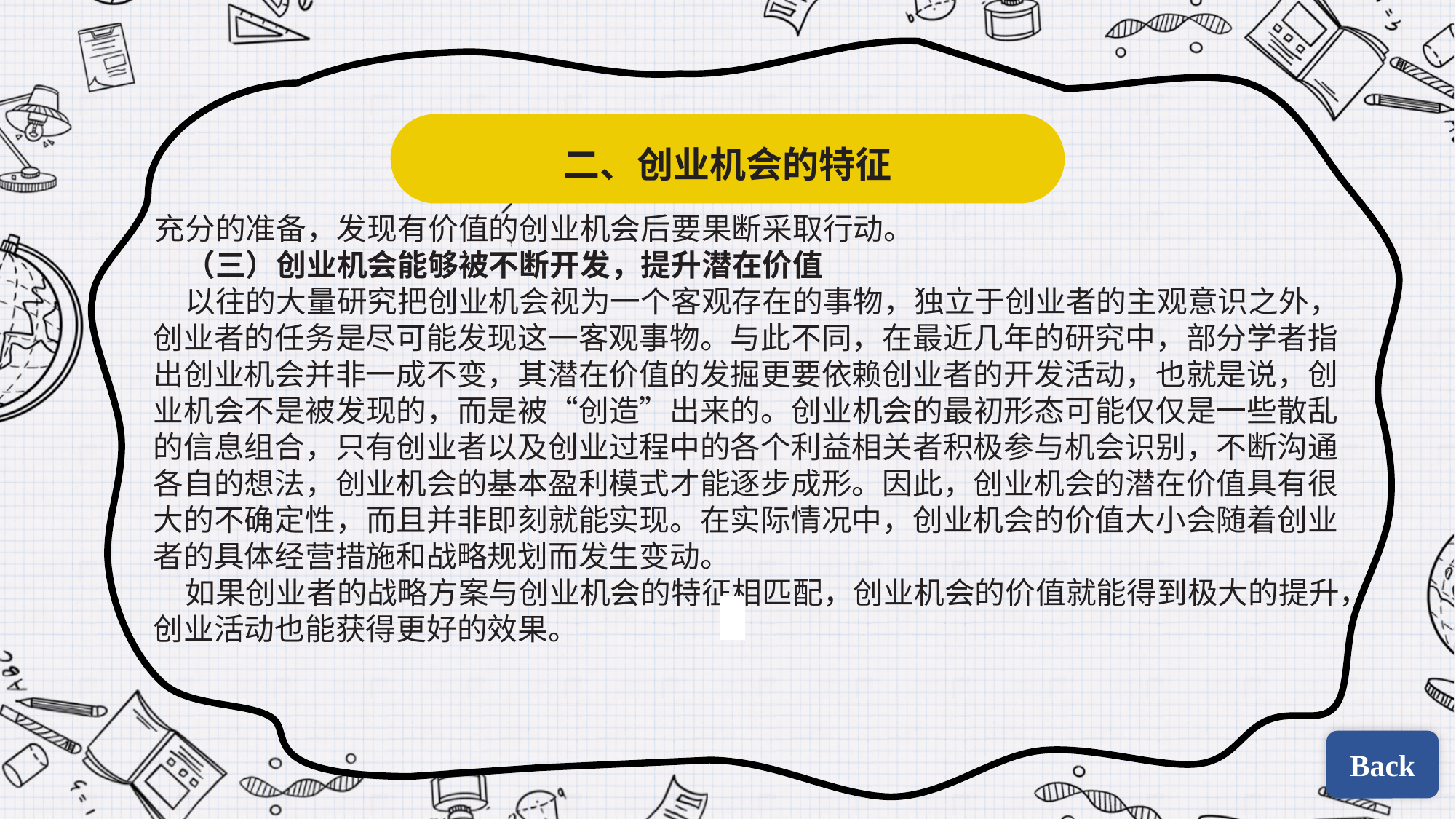

二、创业机会的特征
充分的准备，发现有价值的创业机会后要果断采取行动。
（三）创业机会能够被不断开发，提升潜在价值
以往的大量研究把创业机会视为一个客观存在的事物，独立于创业者的主观意识之外，创业者的任务是尽可能发现这一客观事物。与此不同，在最近几年的研究中，部分学者指出创业机会并非一成不变，其潜在价值的发掘更要依赖创业者的开发活动，也就是说，创业机会不是被发现的，而是被“创造”出来的。创业机会的最初形态可能仅仅是一些散乱的信息组合，只有创业者以及创业过程中的各个利益相关者积极参与机会识别，不断沟通各自的想法，创业机会的基本盈利模式才能逐步成形。因此，创业机会的潜在价值具有很大的不确定性，而且并非即刻就能实现。在实际情况中，创业机会的价值大小会随着创业者的具体经营措施和战略规划而发生变动。
如果创业者的战略方案与创业机会的特征相匹配，创业机会的价值就能得到极大的提升，创业活动也能获得更好的效果。
|  |  |
| --- | --- |
|  |  |

Back